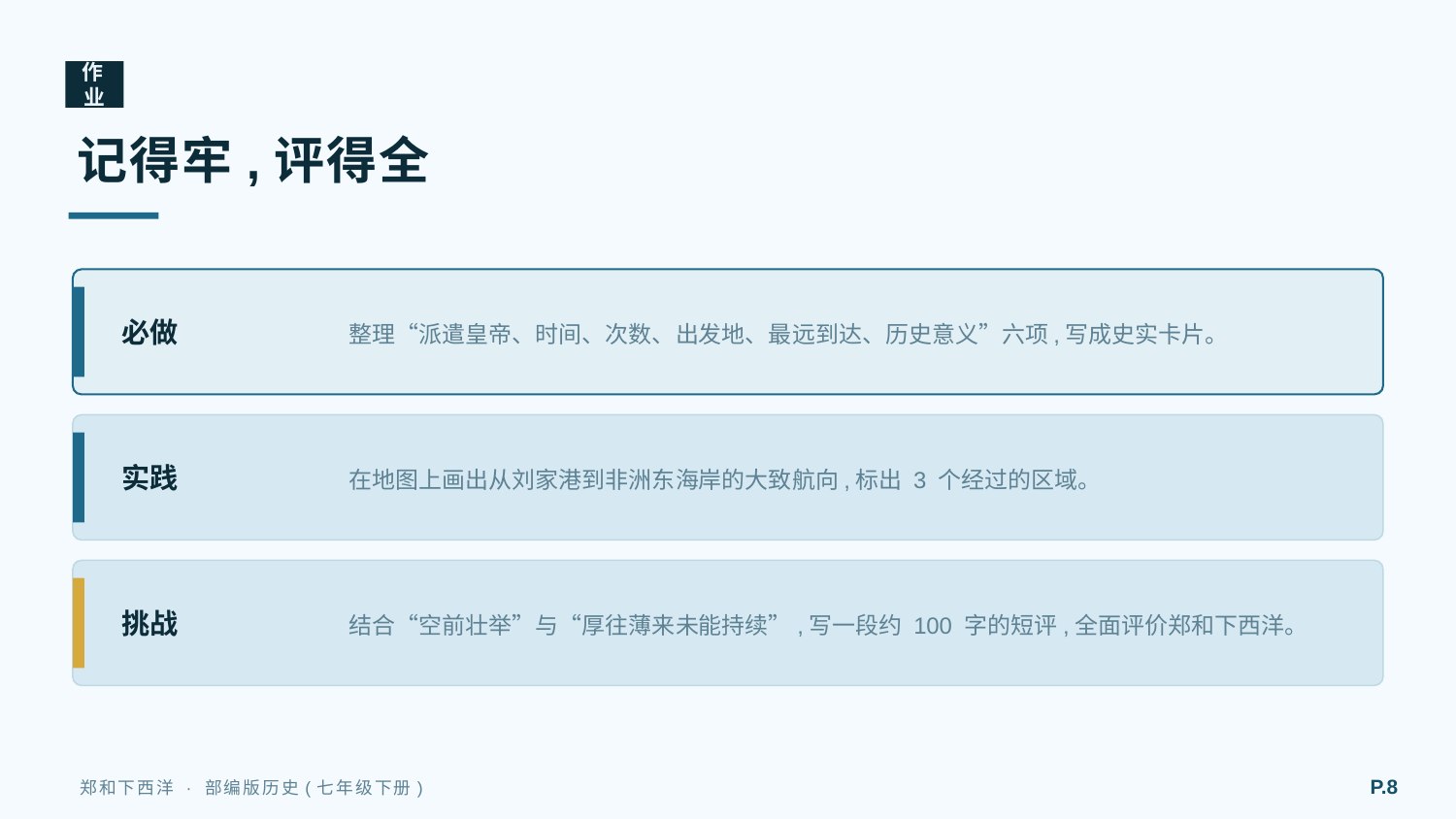

作业

记得牢,评得全

整理“派遣皇帝、时间、次数、出发地、最远到达、历史意义”六项,写成史实卡片。
必做

在地图上画出从刘家港到非洲东海岸的大致航向,标出 3 个经过的区域。
实践

结合“空前壮举”与“厚往薄来未能持续”,写一段约 100 字的短评,全面评价郑和下西洋。
挑战

P.8
郑和下西洋 · 部编版历史(七年级下册)